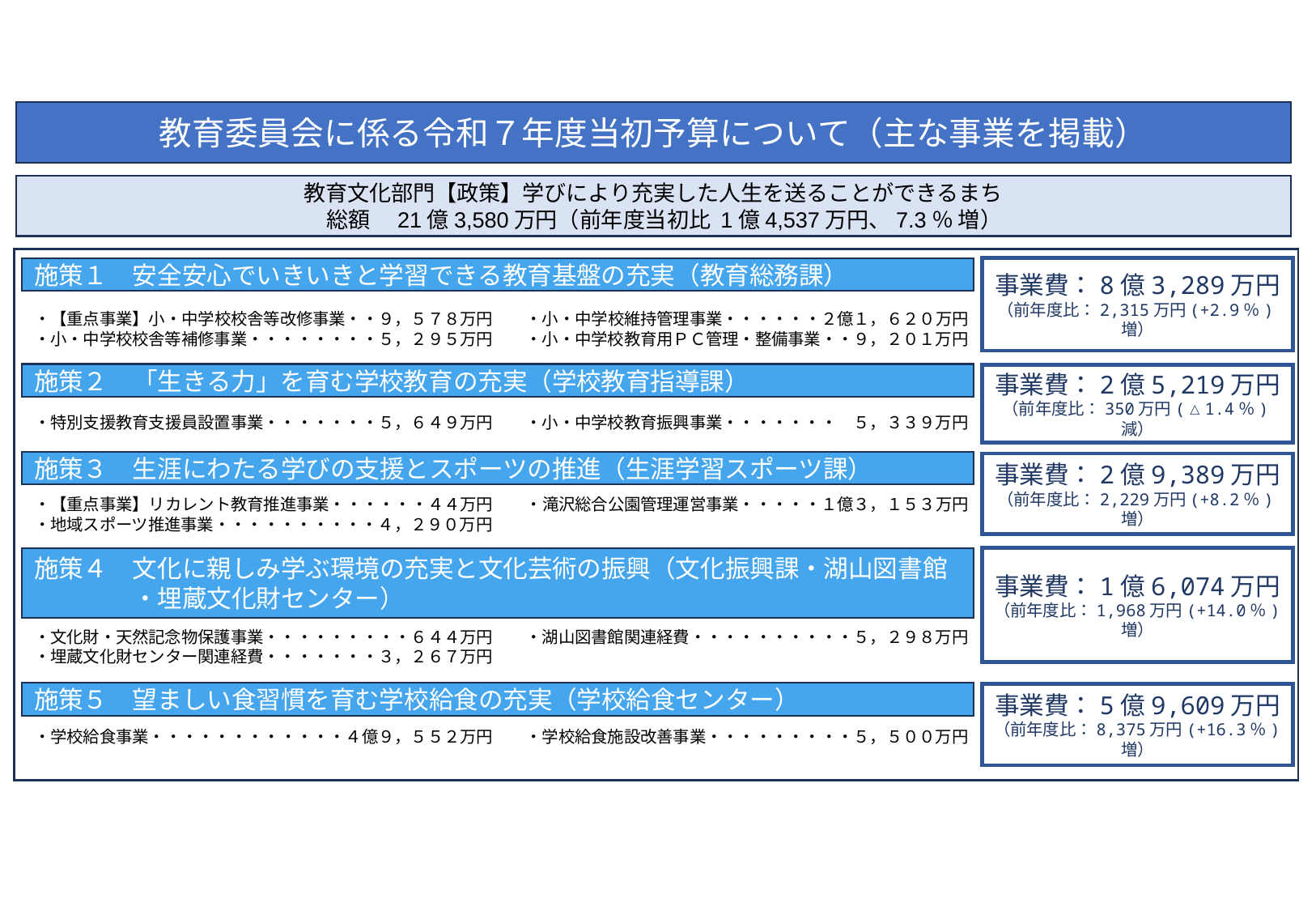

教育委員会に係る令和７年度当初予算について（主な事業を掲載）
教育文化部門【政策】学びにより充実した人生を送ることができるまち
　総額　21億3,580万円（前年度当初比 1億4,537万円、7.3％ 増）

事業費：8億3,289万円
（前年度比：2,315万円(+2.9％)増）
施策１　安全安心でいきいきと学習できる教育基盤の充実（教育総務課）
事業費：2億5,219万円
（前年度比：350万円(△1.4％)減）
事業費：2億9,389万円
（前年度比：2,229万円(+8.2％)増）
事業費：1億6,074万円
（前年度比：1,968万円(+14.0％)増）
事業費：5億9,609万円
（前年度比：8,375万円(+16.3％)増）
・【重点事業】小・中学校校舎等改修事業・・９，５７８万円　　・小・中学校維持管理事業・・・・・・２億１，６２０万円
・小・中学校校舎等補修事業・・・・・・・・５，２９５万円　　・小・中学校教育用ＰＣ管理・整備事業・・９，２０１万円

施策２　「生きる力」を育む学校教育の充実（学校教育指導課）
・特別支援教育支援員設置事業・・・・・・・５，６４９万円　　・小・中学校教育振興事業・・・・・・・　５，３３９万円
施策３　生涯にわたる学びの支援とスポーツの推進（生涯学習スポーツ課）
・【重点事業】リカレント教育推進事業・・・・・・４４万円　　・滝沢総合公園管理運営事業・・・・・１億３，１５３万円
・地域スポーツ推進事業・・・・・・・・・・４，２９０万円
施策４　文化に親しみ学ぶ環境の充実と文化芸術の振興（文化振興課・湖山図書館
　　　　・埋蔵文化財センター）
・文化財・天然記念物保護事業・・・・・・・・・６４４万円　　・湖山図書館関連経費・・・・・・・・・・５，２９８万円
・埋蔵文化財センター関連経費・・・・・・・３，２６７万円
施策５　望ましい食習慣を育む学校給食の充実（学校給食センター）
・学校給食事業・・・・・・・・・・・・４億９，５５２万円　　・学校給食施設改善事業・・・・・・・・・５，５００万円